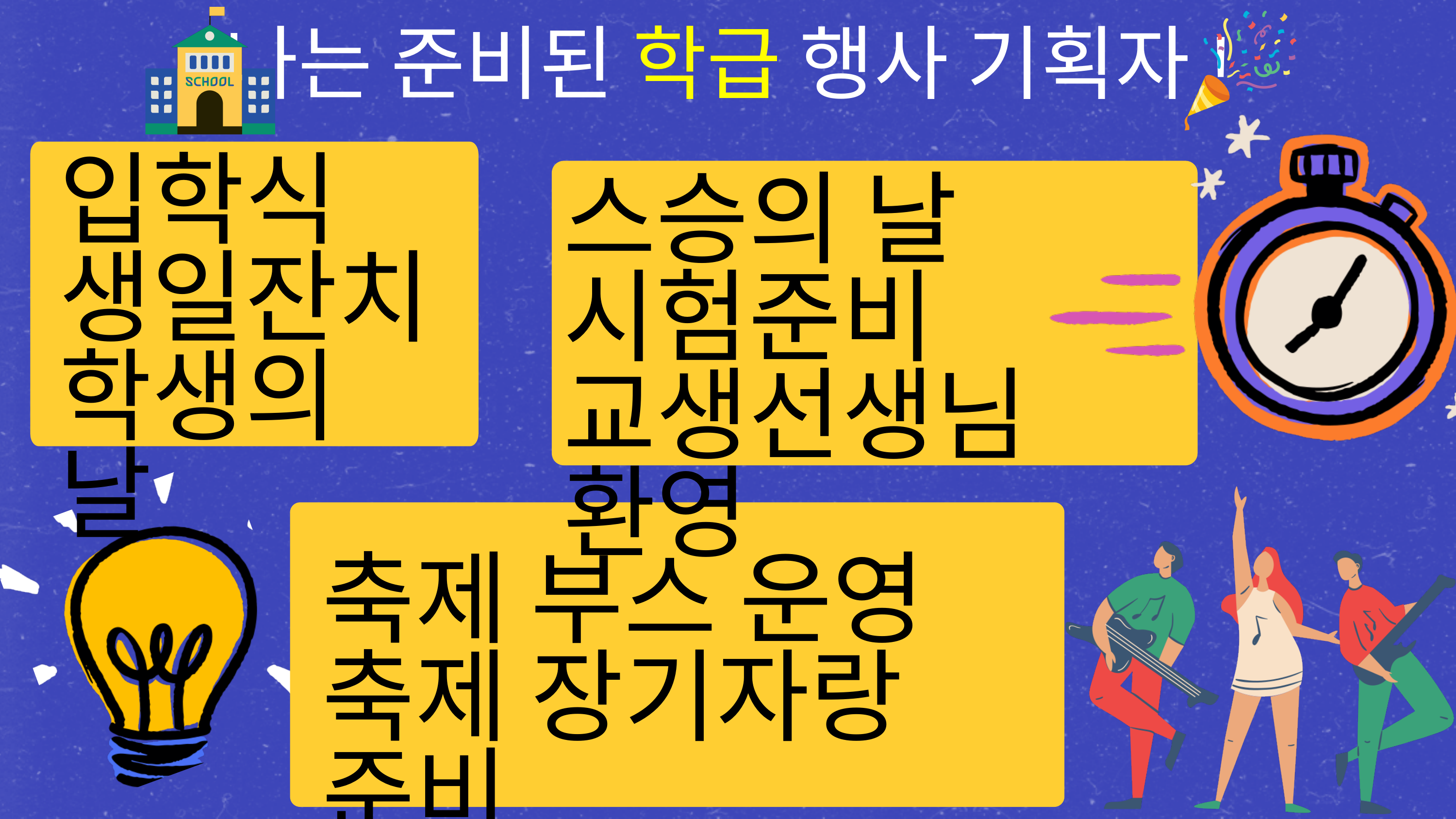

나는 준비된 학급 행사 기획자!

입학식
생일잔치
학생의 날

스승의 날
시험준비
교생선생님 환영

축제 부스 운영
축제 장기자랑 준비